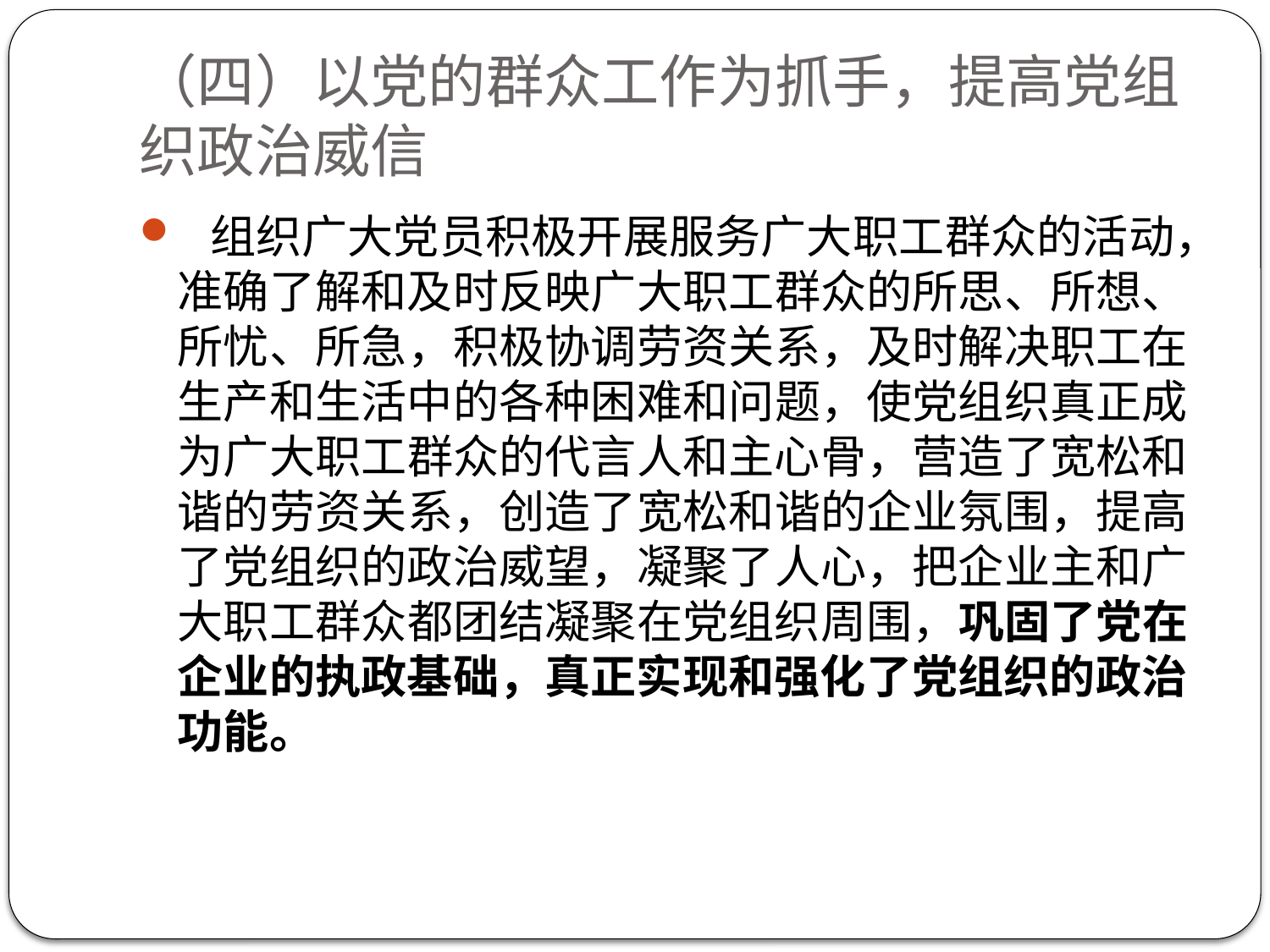

# （四）以党的群众工作为抓手，提高党组织政治威信
  组织广大党员积极开展服务广大职工群众的活动，准确了解和及时反映广大职工群众的所思、所想、所忧、所急，积极协调劳资关系，及时解决职工在生产和生活中的各种困难和问题，使党组织真正成为广大职工群众的代言人和主心骨，营造了宽松和谐的劳资关系，创造了宽松和谐的企业氛围，提高了党组织的政治威望，凝聚了人心，把企业主和广大职工群众都团结凝聚在党组织周围，巩固了党在企业的执政基础，真正实现和强化了党组织的政治功能。